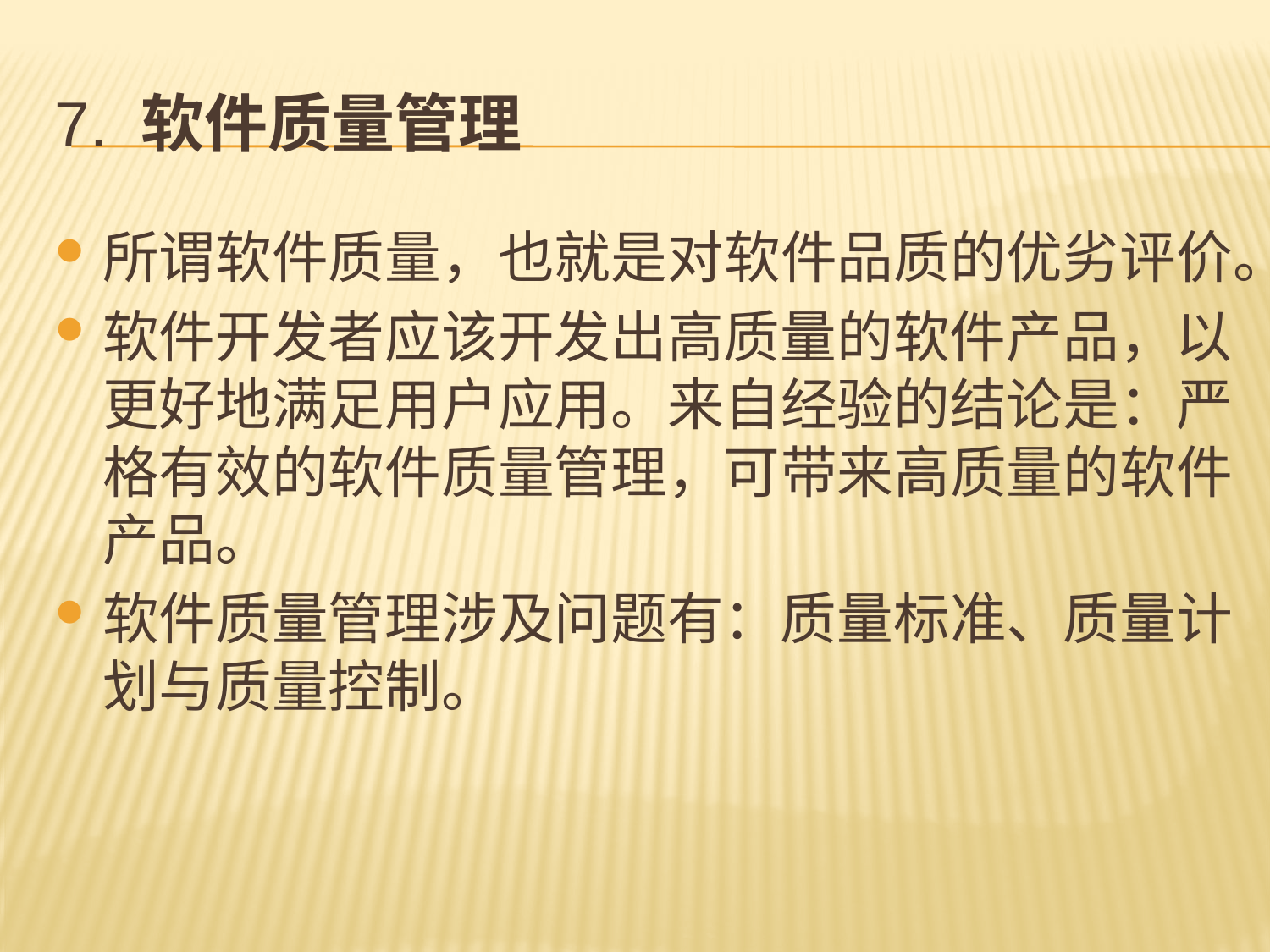

# 7. 软件质量管理
所谓软件质量，也就是对软件品质的优劣评价。
软件开发者应该开发出高质量的软件产品，以更好地满足用户应用。来自经验的结论是：严格有效的软件质量管理，可带来高质量的软件产品。
软件质量管理涉及问题有：质量标准、质量计划与质量控制。